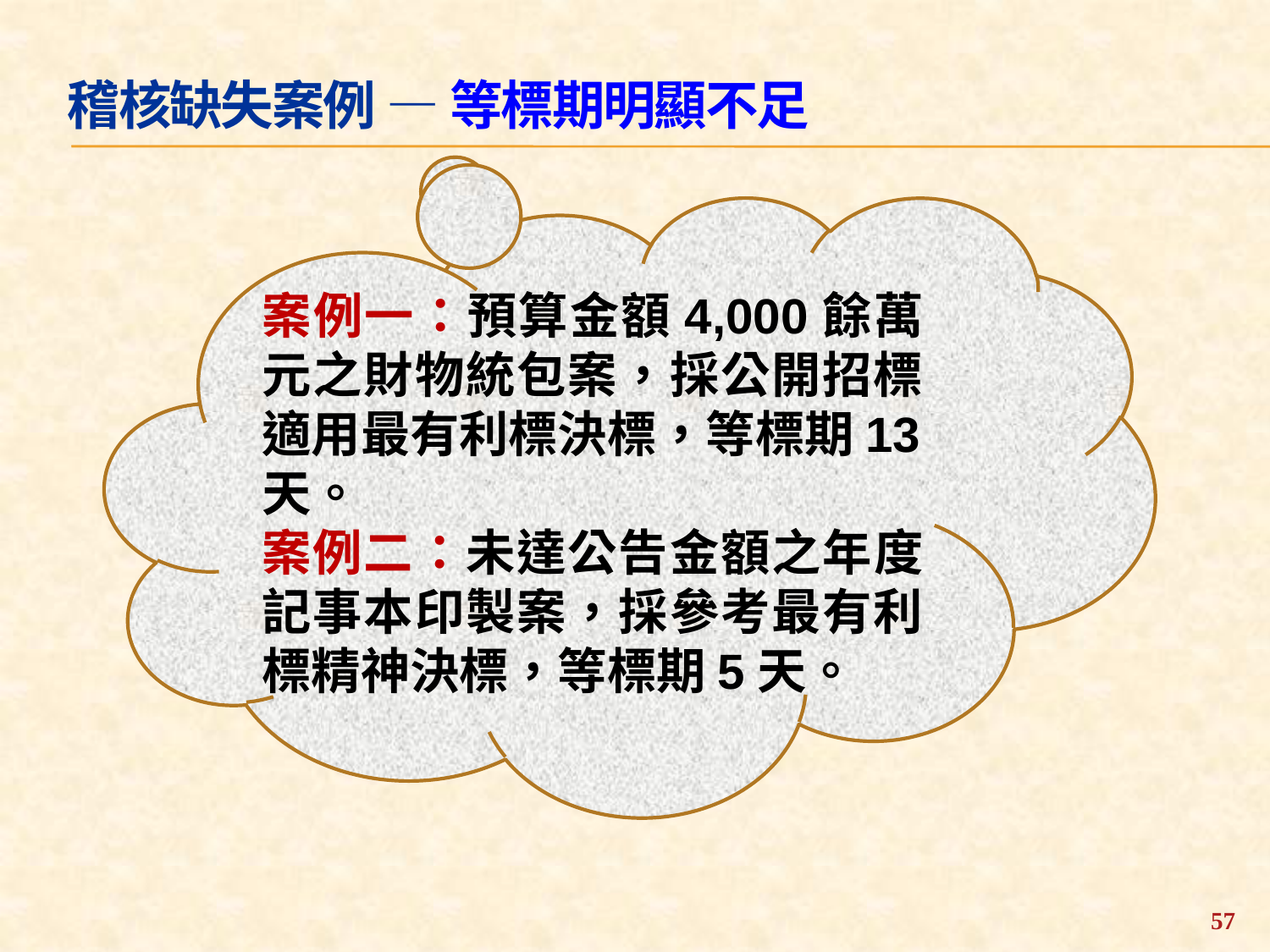

稽核缺失案例 — 等標期明顯不足
案例一：預算金額4,000餘萬元之財物統包案，採公開招標適用最有利標決標，等標期13天。
案例二：未達公告金額之年度記事本印製案，採參考最有利標精神決標，等標期5天。
57